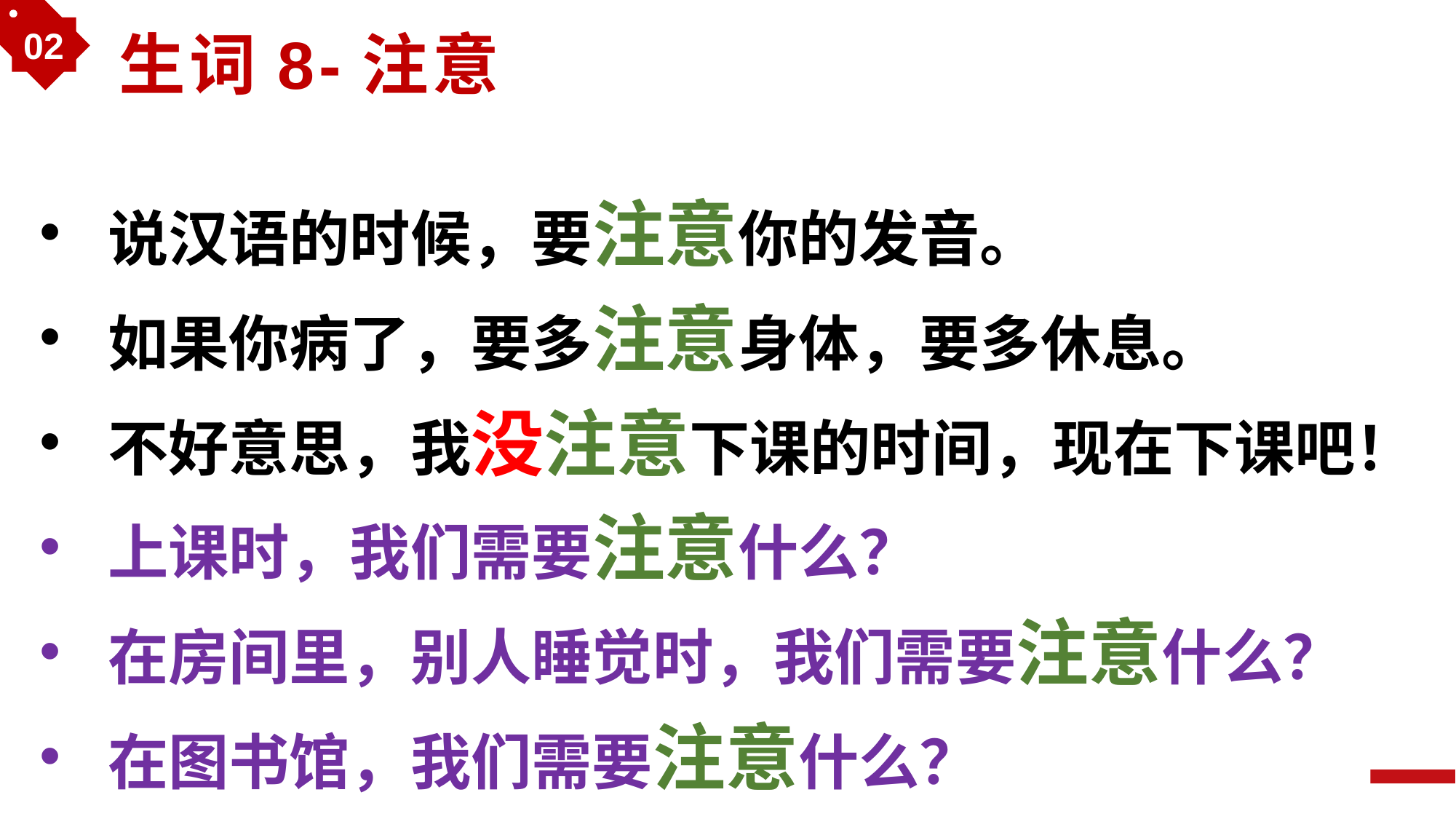

02
生词8-注意
说汉语的时候，要注意你的发音。
如果你病了，要多注意身体，要多休息。
不好意思，我没注意下课的时间，现在下课吧！
上课时，我们需要注意什么？
在房间里，别人睡觉时，我们需要注意什么？
在图书馆，我们需要注意什么？